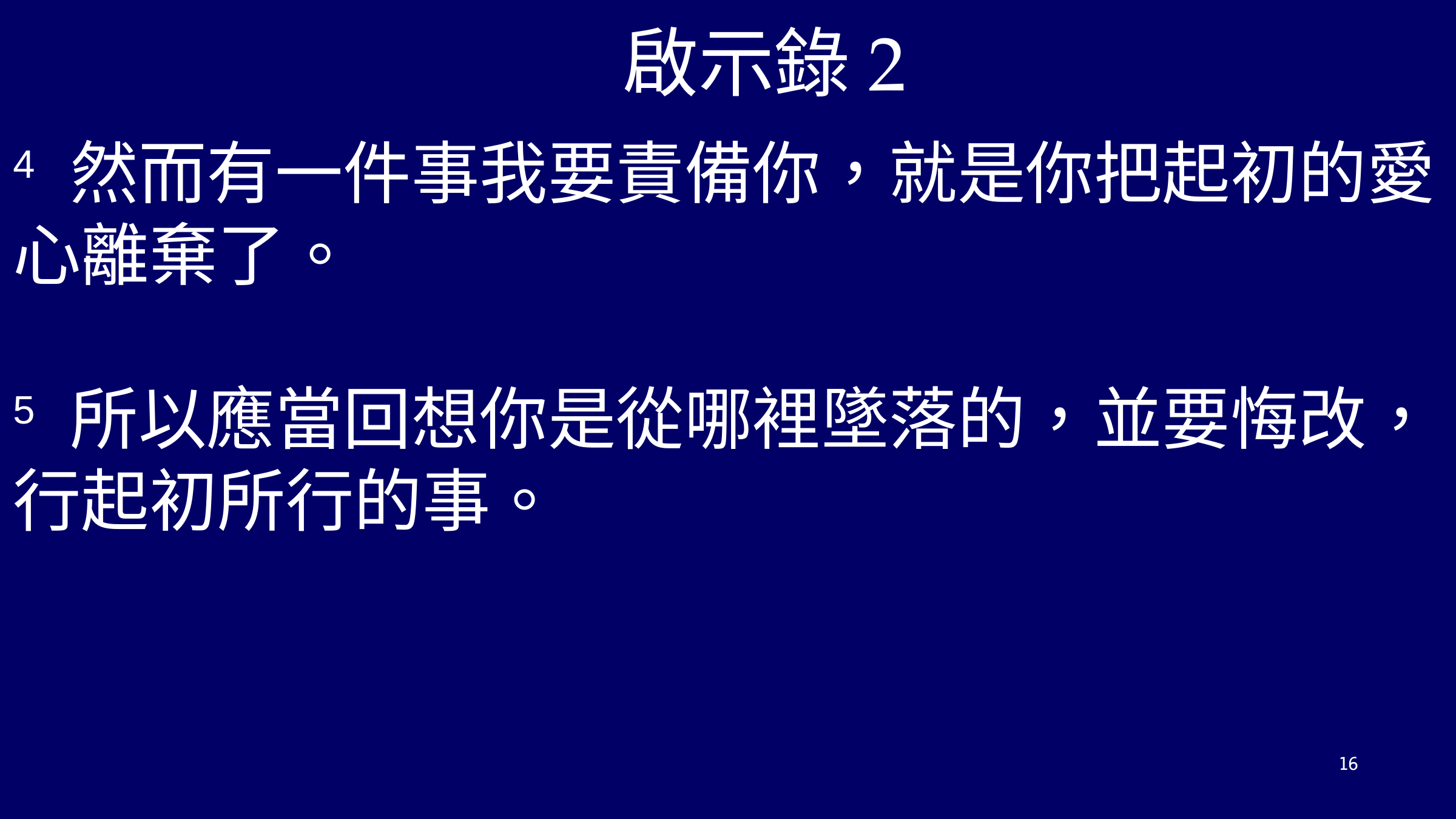

啟示錄2
4 然而有一件事我要責備你，就是你把起初的愛心離棄了。

5 所以應當回想你是從哪裡墜落的，並要悔改，行起初所行的事。

16